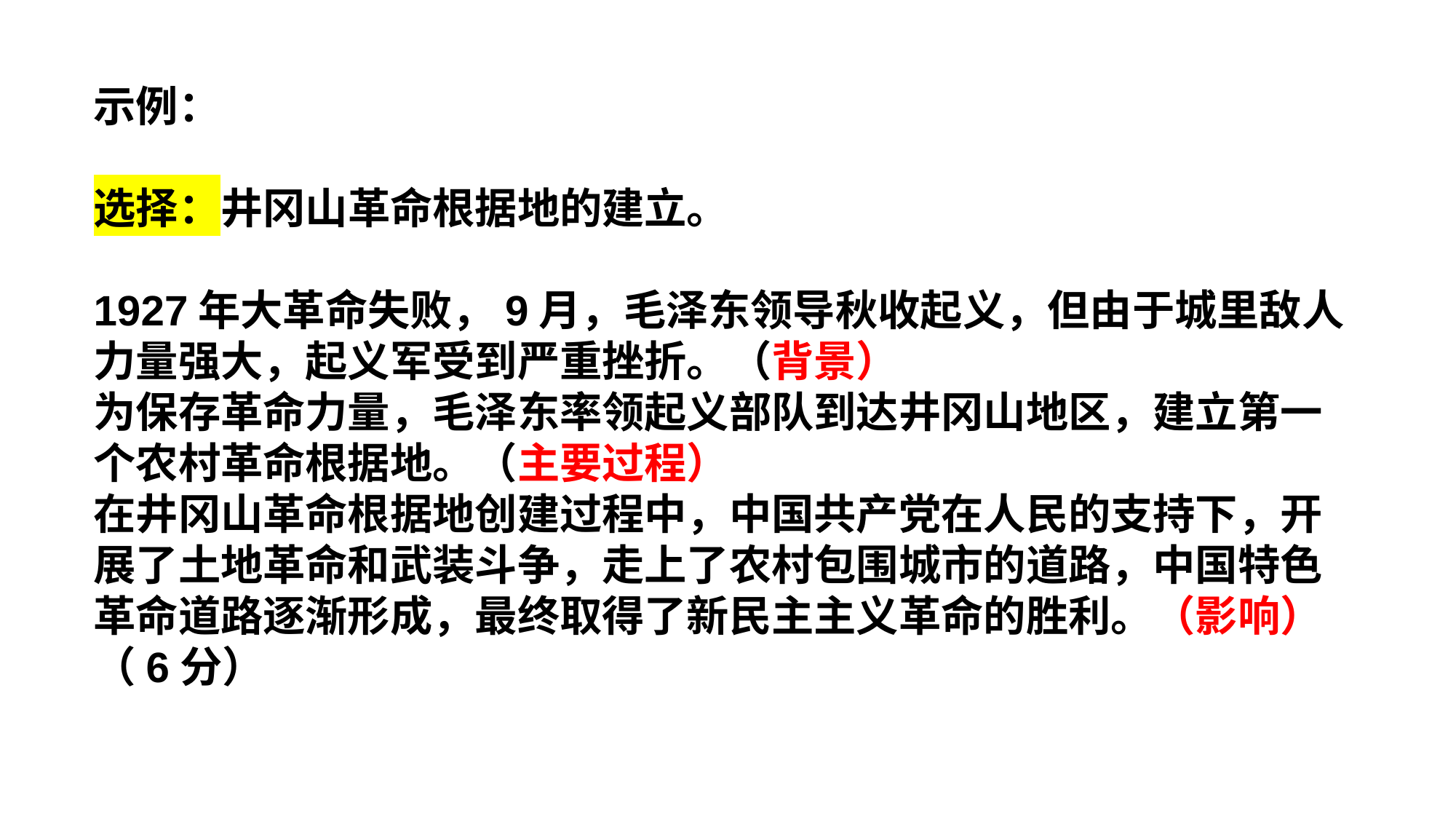

示例：

选择：井冈山革命根据地的建立。

1927年大革命失败，9月，毛泽东领导秋收起义，但由于城里敌人力量强大，起义军受到严重挫折。（背景）
为保存革命力量，毛泽东率领起义部队到达井冈山地区，建立第一个农村革命根据地。（主要过程）
在井冈山革命根据地创建过程中，中国共产党在人民的支持下，开展了土地革命和武装斗争，走上了农村包围城市的道路，中国特色革命道路逐渐形成，最终取得了新民主主义革命的胜利。（影响）（6分）